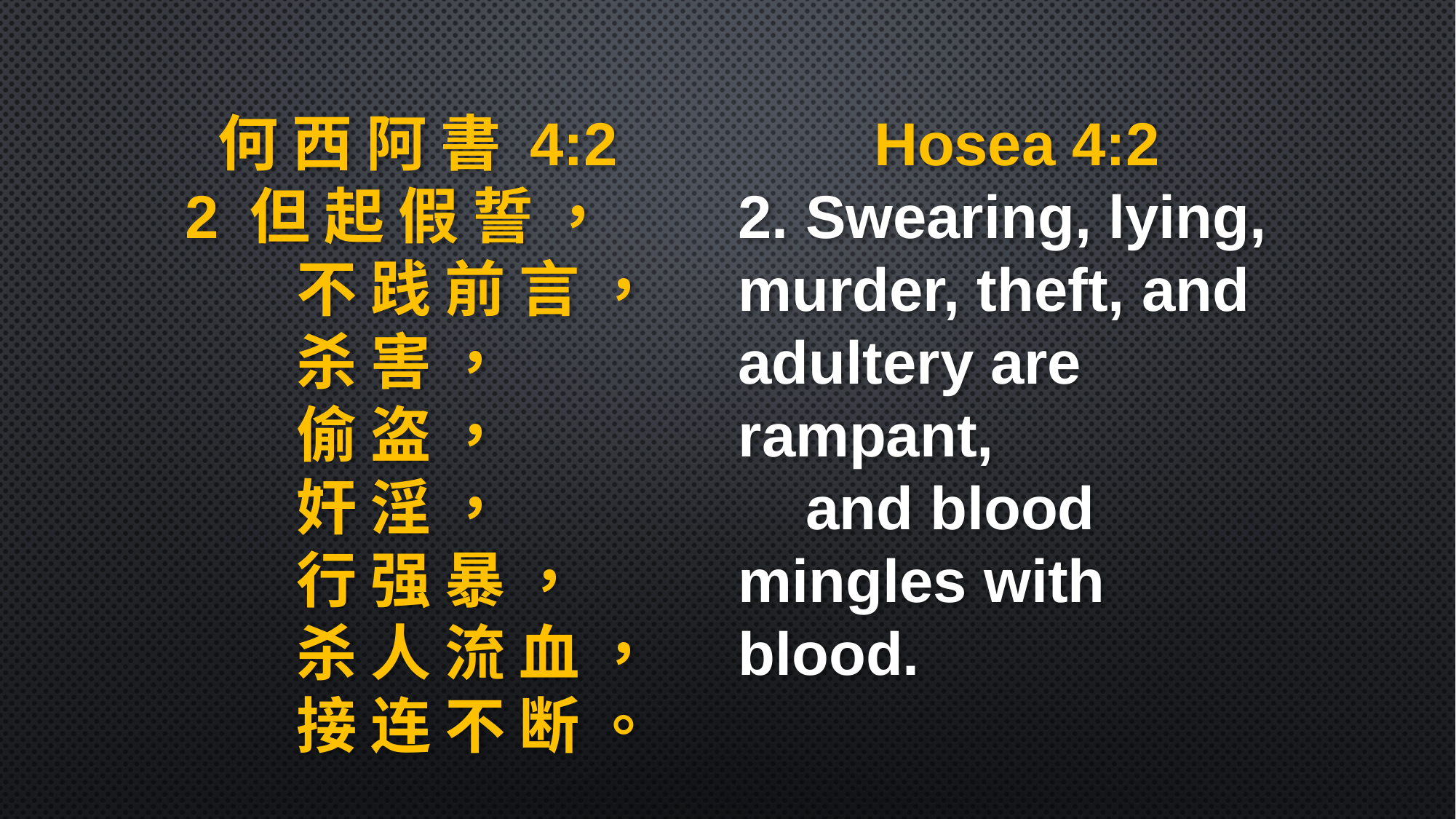

何 西 阿 書 4:2
2 但 起 假 誓 ，
       不 践 前 言 ，
       杀 害 ，
       偷 盗 ，
       奸 淫 ，
       行 强 暴 ，
       杀 人 流 血 ，
       接 连 不 断 。
Hosea 4:2
2. Swearing, lying, murder, theft, and adultery are rampant,
    and blood mingles with blood.